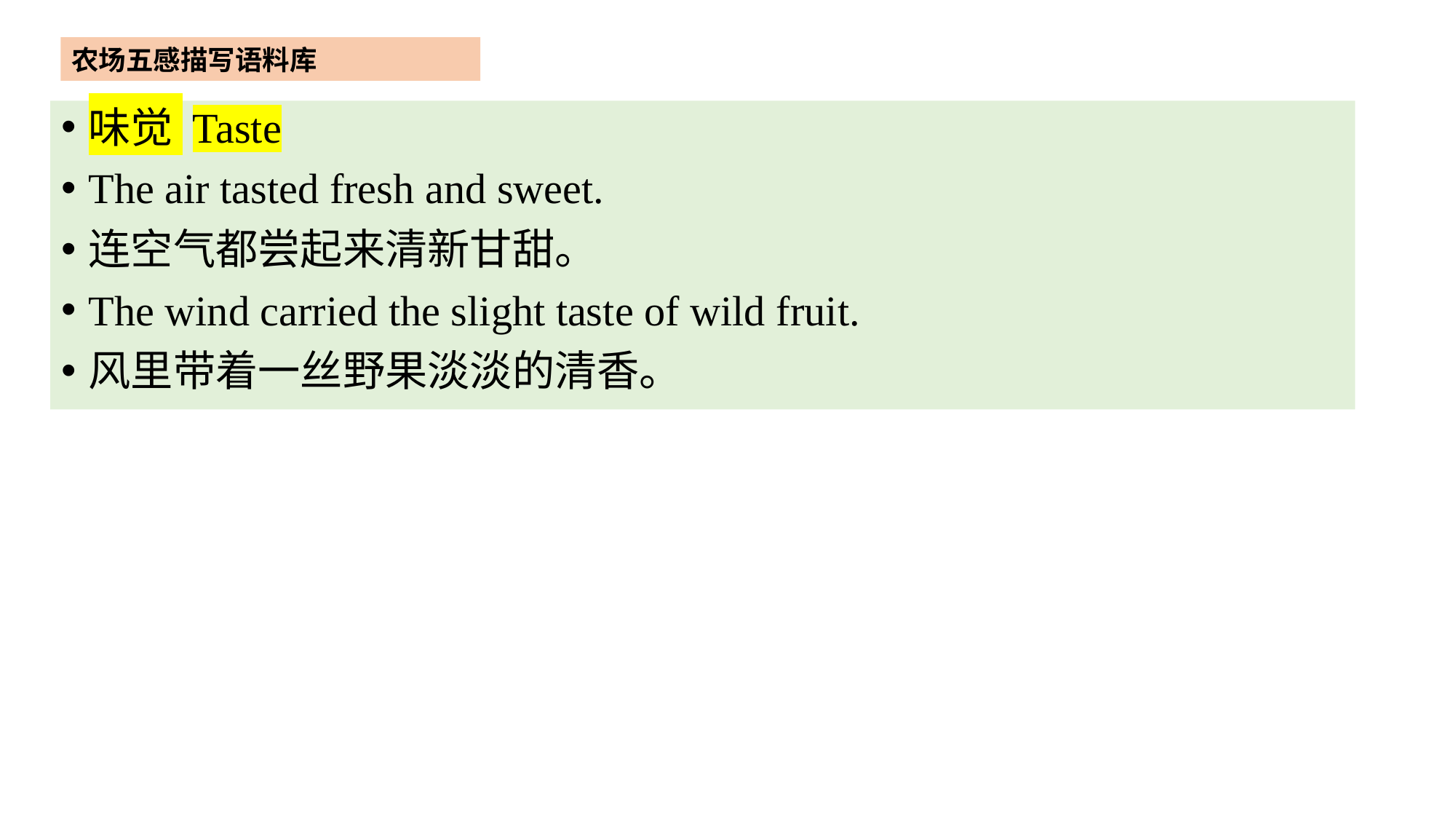

农场五感描写语料库
味觉 Taste
The air tasted fresh and sweet.
连空气都尝起来清新甘甜。
The wind carried the slight taste of wild fruit.
风里带着一丝野果淡淡的清香。